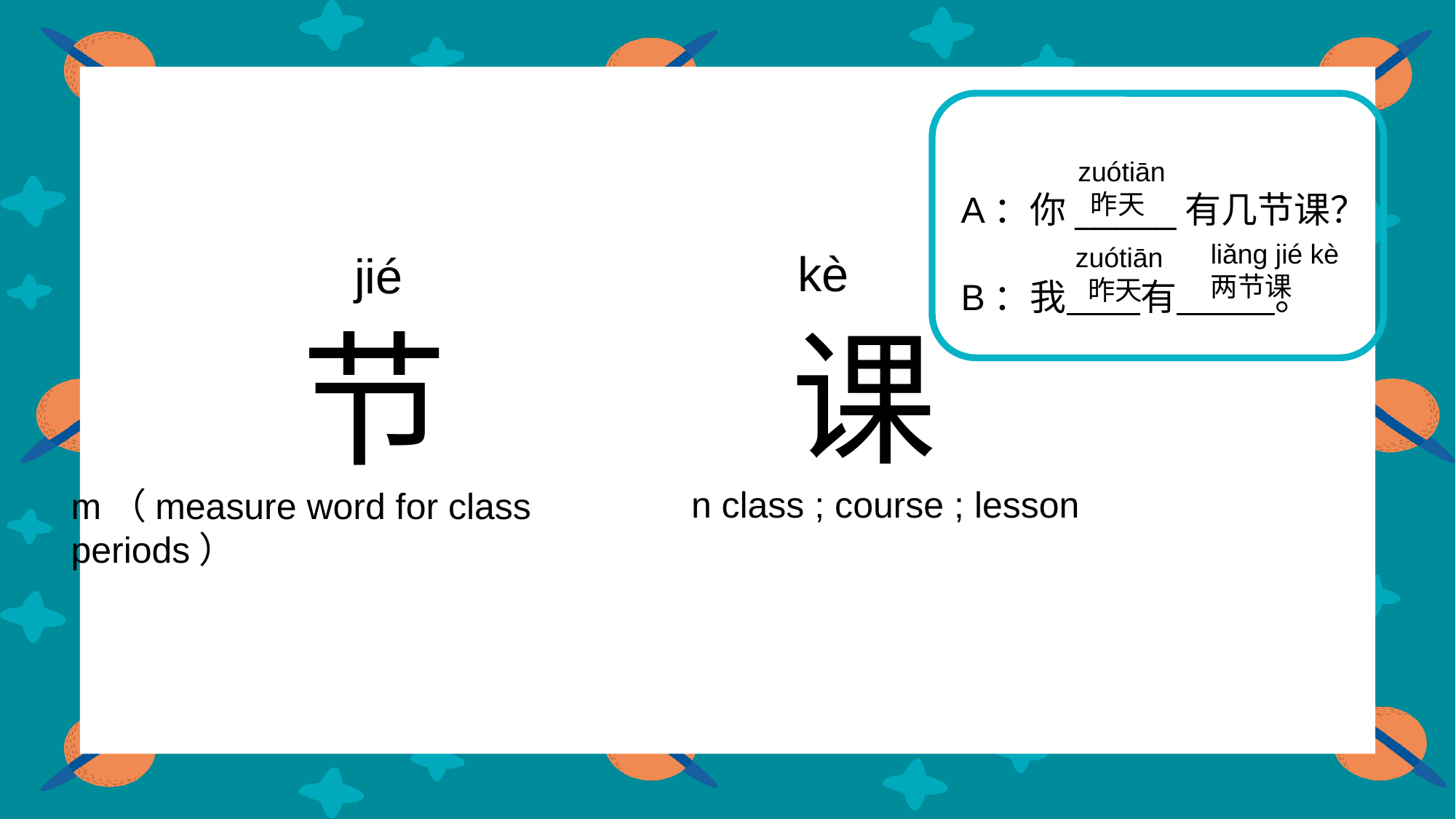

zuótiān
 昨天

A：你_____有几节课？

B：我         有            。
liǎng jié kè
两节课
zuótiān
 昨天
kè
jié
  课
n class ; course ; lesson
      节
m（measure word for class periods）